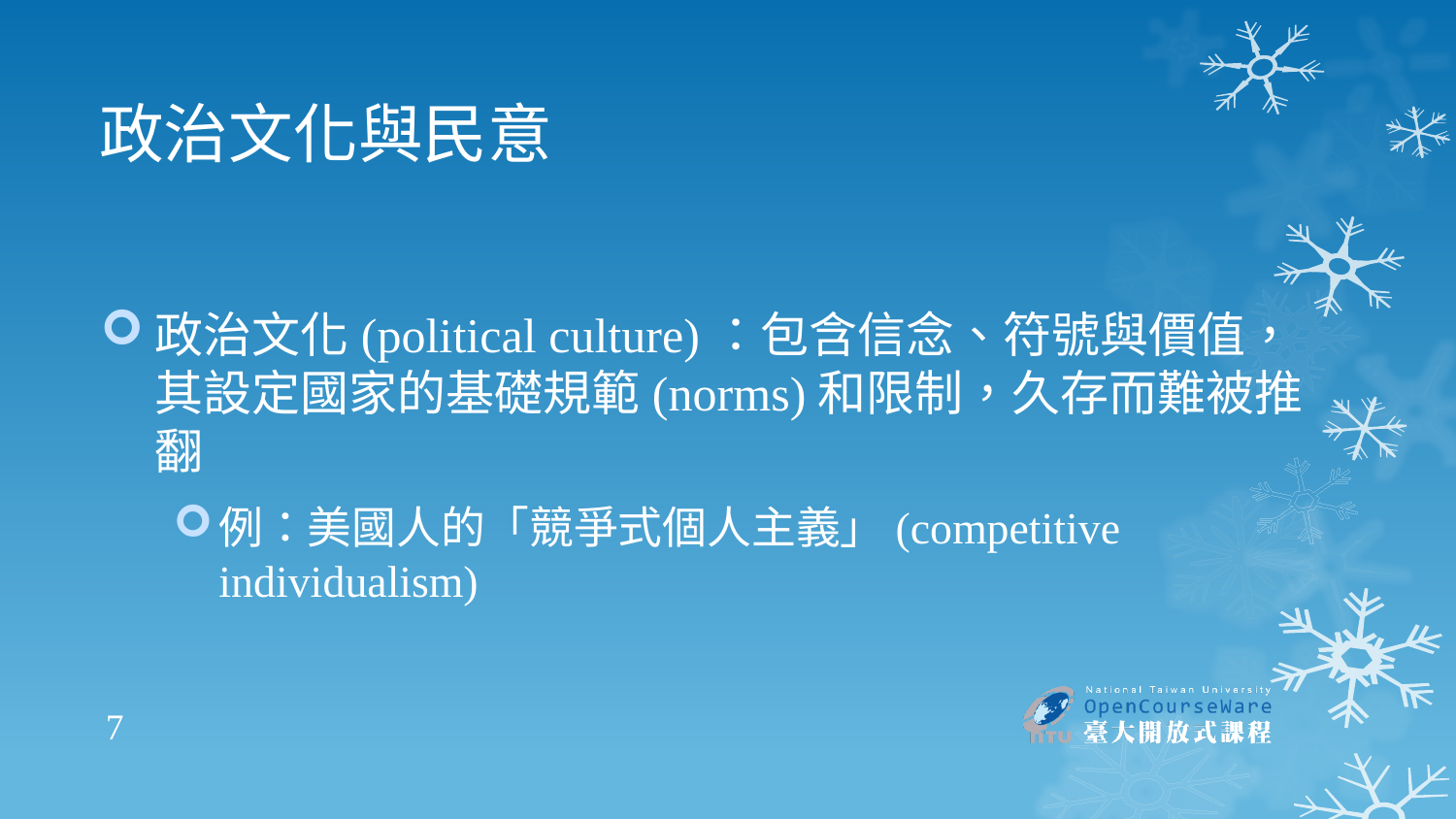

# 政治文化與民意
政治文化(political culture)：包含信念、符號與價值，其設定國家的基礎規範(norms)和限制，久存而難被推翻
例：美國人的「競爭式個人主義」(competitive individualism)
7